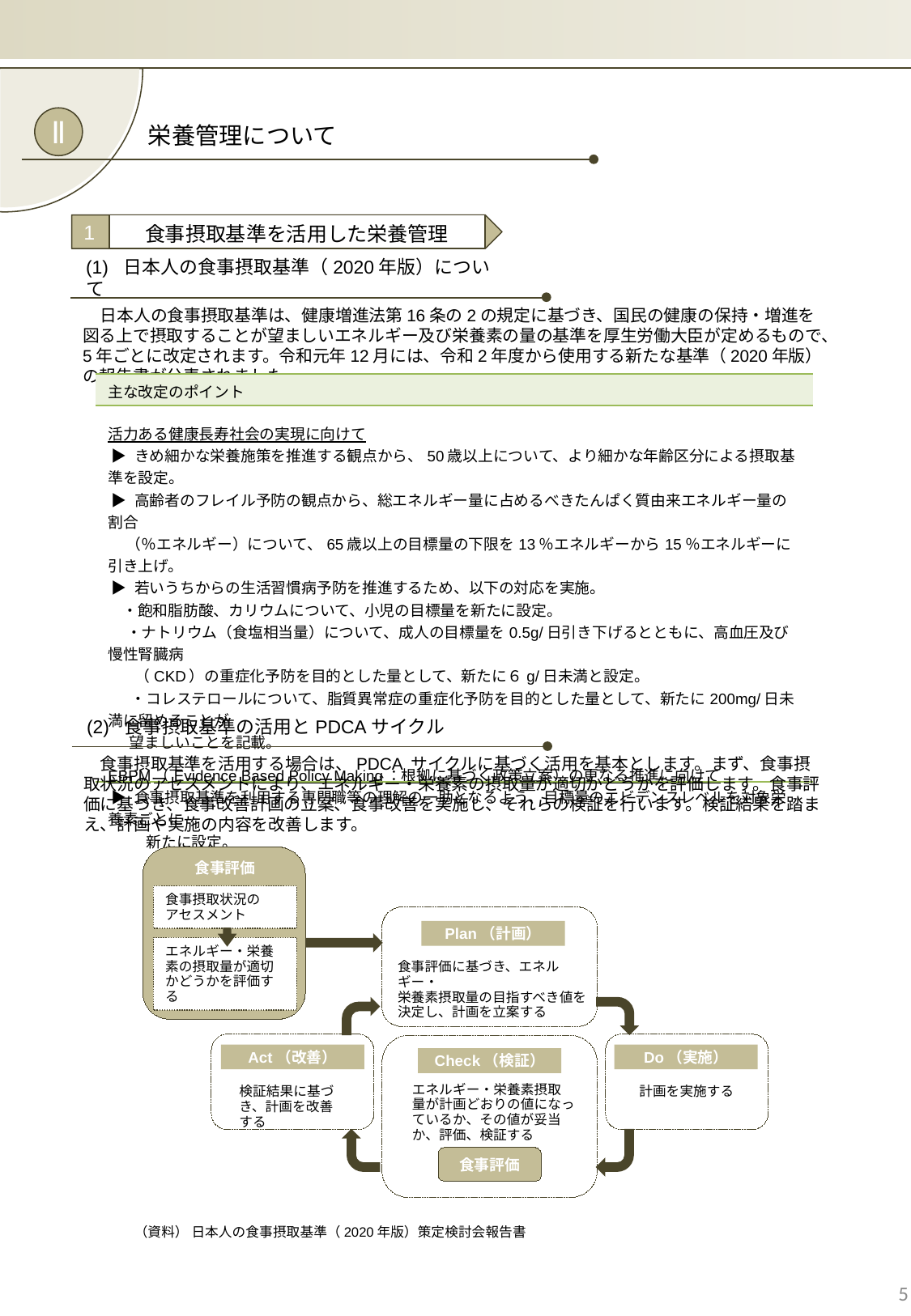

Ⅱ
栄養管理について

1
　食事摂取基準を活用した栄養管理
(1)  日本人の食事摂取基準（2020年版）について

　日本人の食事摂取基準は、健康増進法第16条の2の規定に基づき、国民の健康の保持・増進を図る上で摂取することが望ましいエネルギー及び栄養素の量の基準を厚生労働大臣が定めるもので、5年ごとに改定されます。令和元年12月には、令和2年度から使用する新たな基準（2020年版）の報告書が公表されました。
| 主な改定のポイント |
| --- |
| 活力ある健康長寿社会の実現に向けて ▶ きめ細かな栄養施策を推進する観点から、50歳以上について、より細かな年齢区分による摂取基準を設定。 ▶ 高齢者のフレイル予防の観点から、総エネルギー量に占めるべきたんぱく質由来エネルギー量の割合 （％エネルギー）について、65歳以上の目標量の下限を13％エネルギーから15％エネルギーに引き上げ。 ▶ 若いうちからの生活習慣病予防を推進するため、以下の対応を実施。 ・飽和脂肪酸、カリウムについて、小児の目標量を新たに設定。 　 ・ナトリウム（食塩相当量）について、成人の目標量を0.5g/日引き下げるとともに、高血圧及び慢性腎臓病 　 （CKD）の重症化予防を目的とした量として、新たに６g/日未満と設定。 　・コレステロールについて、脂質異常症の重症化予防を目的とした量として、新たに200mg/日未満に留めることが 望ましいことを記載。 EBPM（Evidence Based Policy Making：根拠に基づく政策立案）の更なる推進に向けて ▶ 食事摂取基準を利用する専門職等の理解の一助となるよう、目標量のエビデンスレベルを対象栄養素ごとに 　　新たに設定。 |
(2)  食事摂取基準の活用とPDCAサイクル

　食事摂取基準を活用する場合は、PDCA サイクルに基づく活用を基本とします。まず、食事摂取状況のアセスメントにより、エネルギー・栄養素の摂取量が適切かどうかを評価します。食事評価に基づき、食事改善計画の立案、食事改善を実施し、それらの検証を行います。検証結果を踏まえ、計画や実施の内容を改善します。

食事評価
食事摂取状況の
アセスメント

エネルギー・栄養素の摂取量が適切かどうかを評価する

Plan（計画）
食事評価に基づき、エネルギー・
栄養素摂取量の目指すべき値を
決定し、計画を立案する

Check（検証）
エネルギー・栄養素摂取量が計画どおりの値になっているか、その値が妥当か、評価、検証する
食事評価

Act（改善）
検証結果に基づき、計画を改善する

Do（実施）
計画を実施する

（資料） 日本人の食事摂取基準（2020年版）策定検討会報告書
5